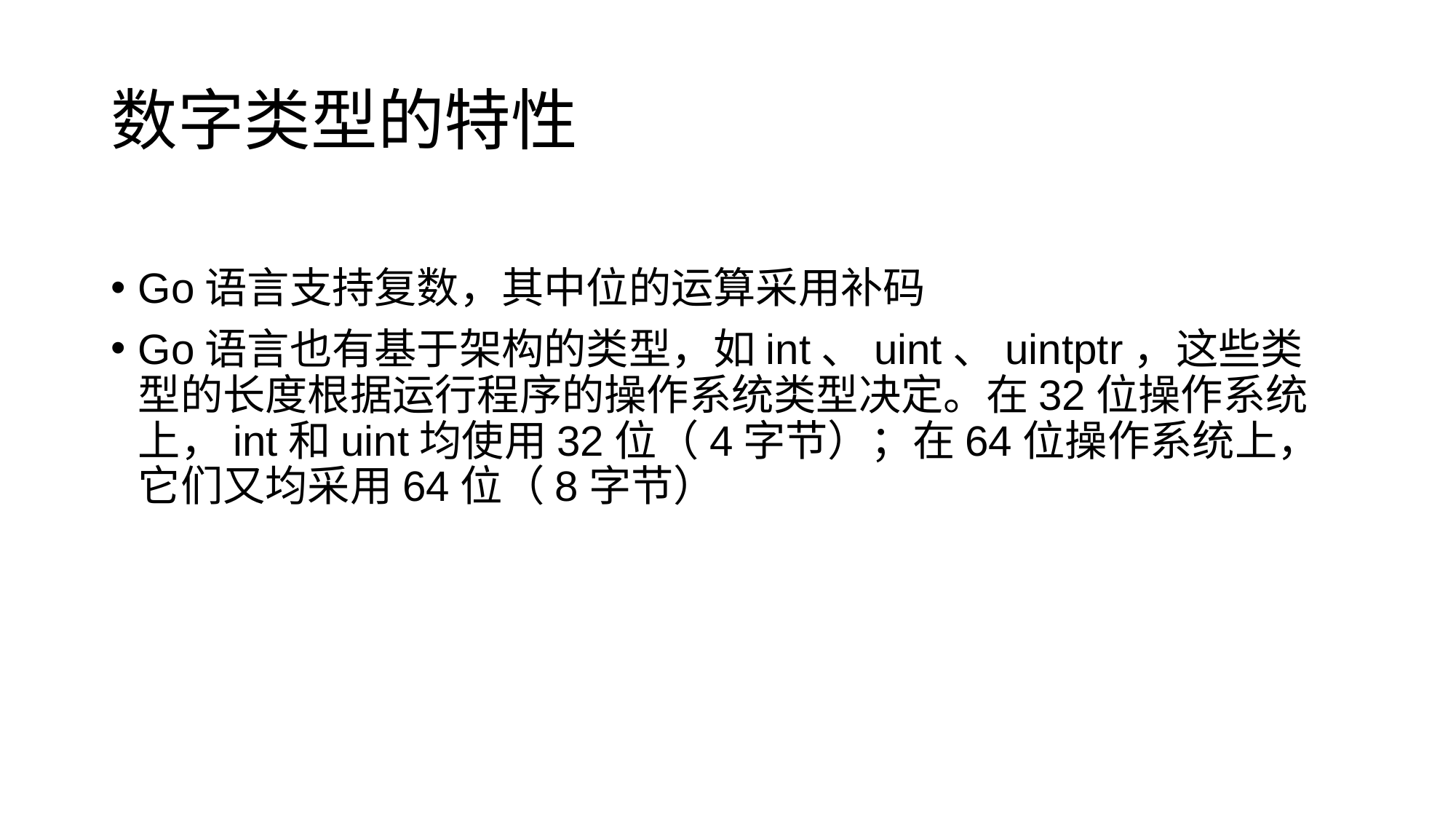

# 数字类型的特性
Go语言支持复数，其中位的运算采用补码
Go语言也有基于架构的类型，如int、uint、uintptr，这些类型的长度根据运行程序的操作系统类型决定。在32位操作系统上，int和uint均使用32位（4字节）；在64位操作系统上，它们又均采用64位（8字节）